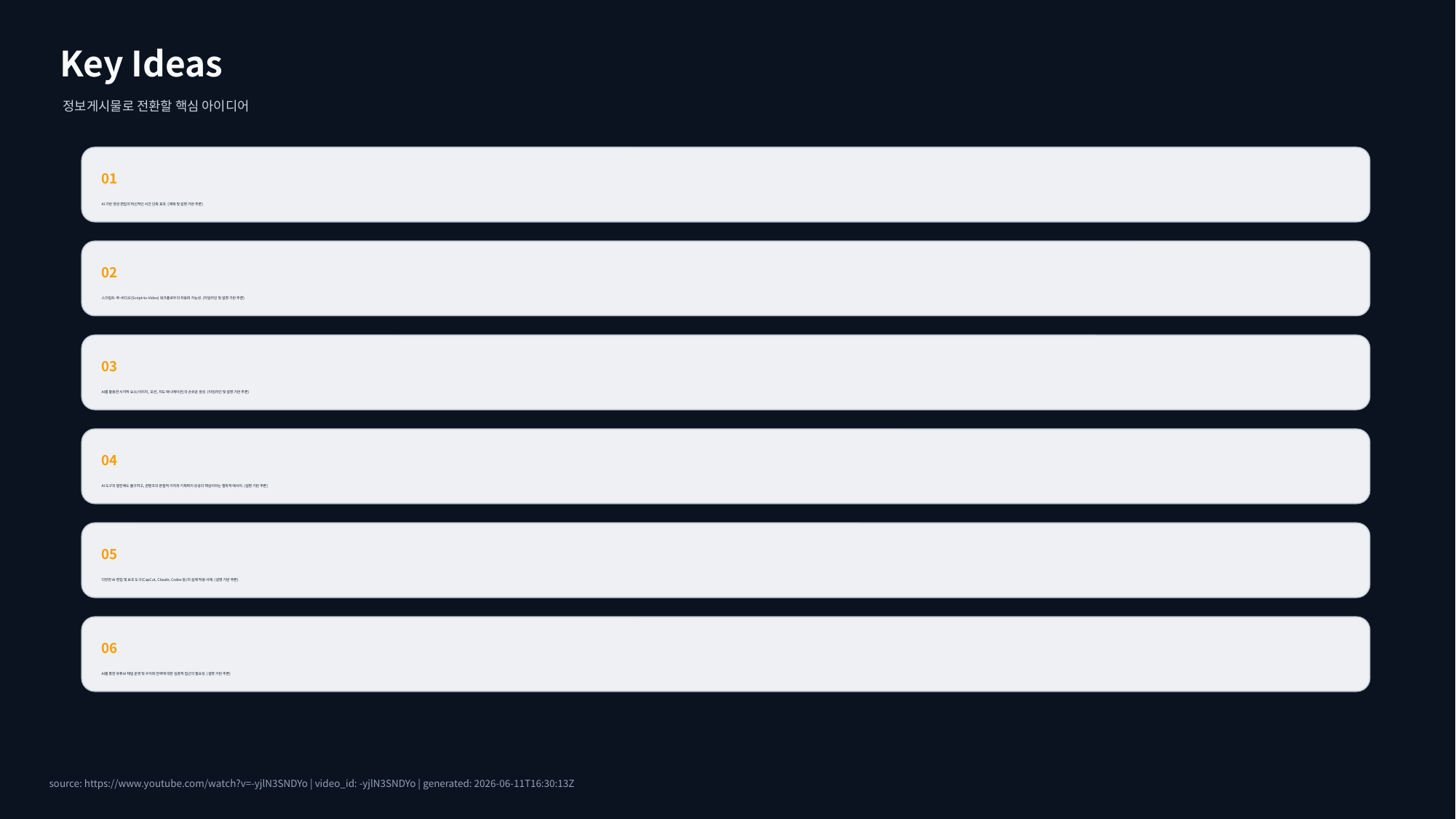

Key Ideas
정보게시물로 전환할 핵심 아이디어

01
AI 기반 영상 편집의 혁신적인 시간 단축 효과. (제목 및 설명 기반 추론)

02
스크립트-투-비디오(Script-to-Video) 워크플로우의 자동화 가능성. (타임라인 및 설명 기반 추론)

03
AI를 활용한 시각적 요소(이미지, 모션, 지도 애니메이션)의 손쉬운 생성. (타임라인 및 설명 기반 추론)

04
AI 도구의 발전에도 불구하고, 콘텐츠의 본질적 가치와 기획력이 성공의 핵심이라는 철학적 메시지. (설명 기반 추론)

05
다양한 AI 편집 및 보조 도구(CapCut, Claude, Codex 등)의 실제 적용 사례. (설명 기반 추론)

06
AI를 통한 유튜브 채널 운영 및 수익화 전략에 대한 심층적 접근의 필요성. (설명 기반 추론)
source: https://www.youtube.com/watch?v=-yjlN3SNDYo | video_id: -yjlN3SNDYo | generated: 2026-06-11T16:30:13Z